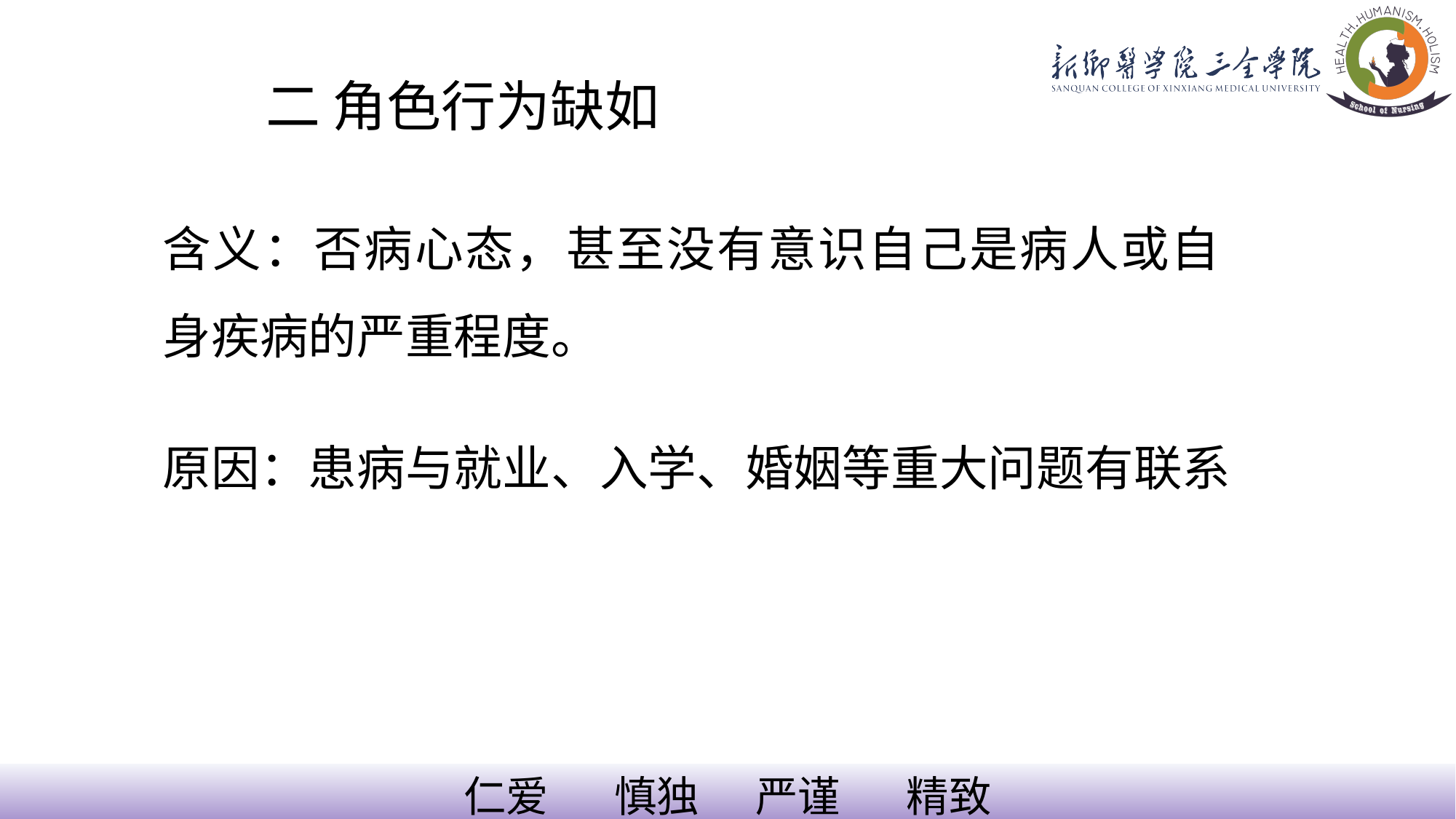

二 角色行为缺如
含义：否病心态，甚至没有意识自己是病人或自身疾病的严重程度。

原因：患病与就业、入学、婚姻等重大问题有联系